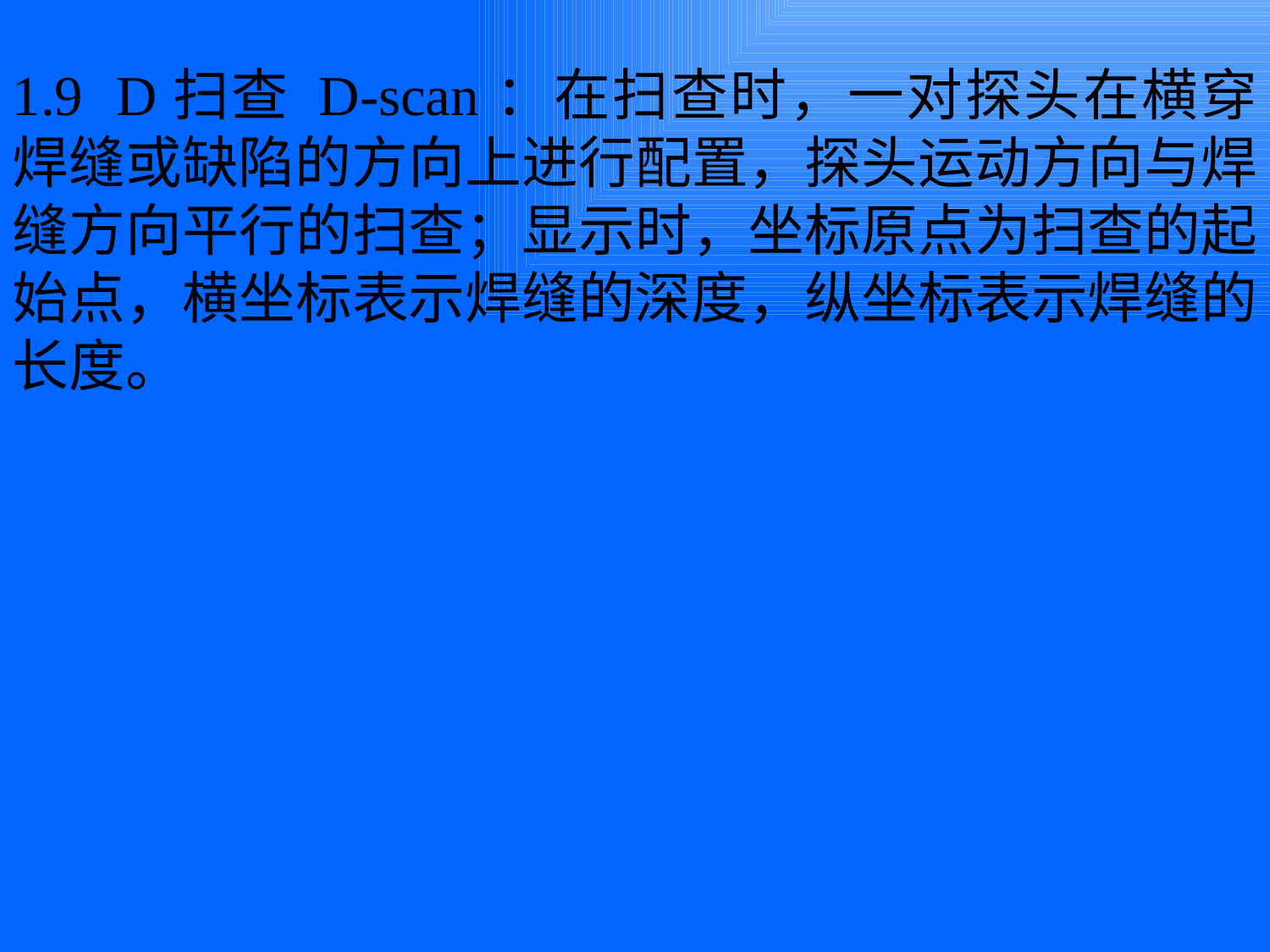

1.9  D扫查 D-scan：在扫查时，一对探头在横穿焊缝或缺陷的方向上进行配置，探头运动方向与焊缝方向平行的扫查；显示时，坐标原点为扫查的起始点，横坐标表示焊缝的深度，纵坐标表示焊缝的长度。